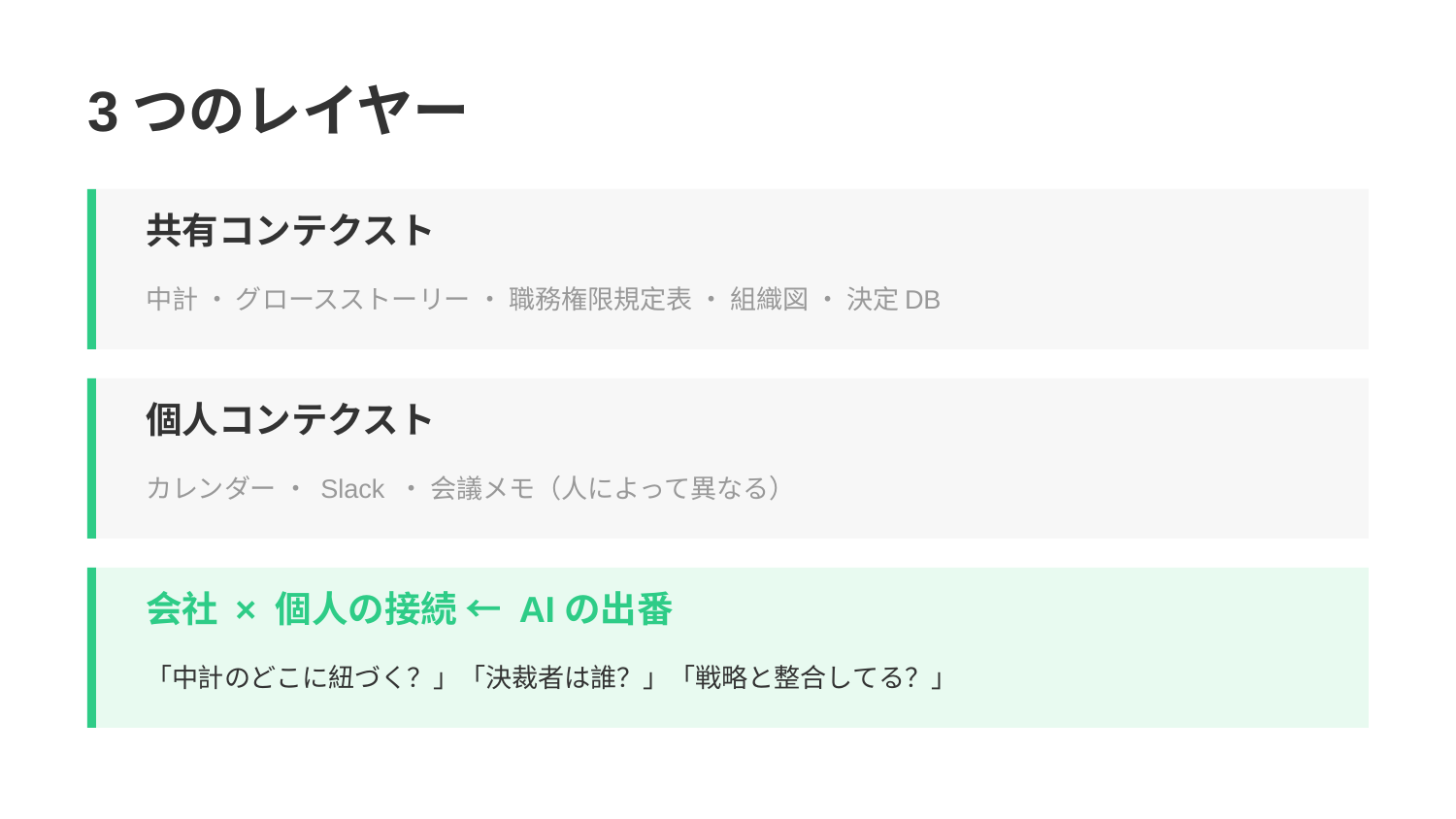

3つのレイヤー

共有コンテクスト
中計 ・ グロースストーリー ・ 職務権限規定表 ・ 組織図 ・ 決定DB

個人コンテクスト
カレンダー ・ Slack ・ 会議メモ（人によって異なる）

会社 × 個人の接続 ← AIの出番
「中計のどこに紐づく？」「決裁者は誰？」「戦略と整合してる？」